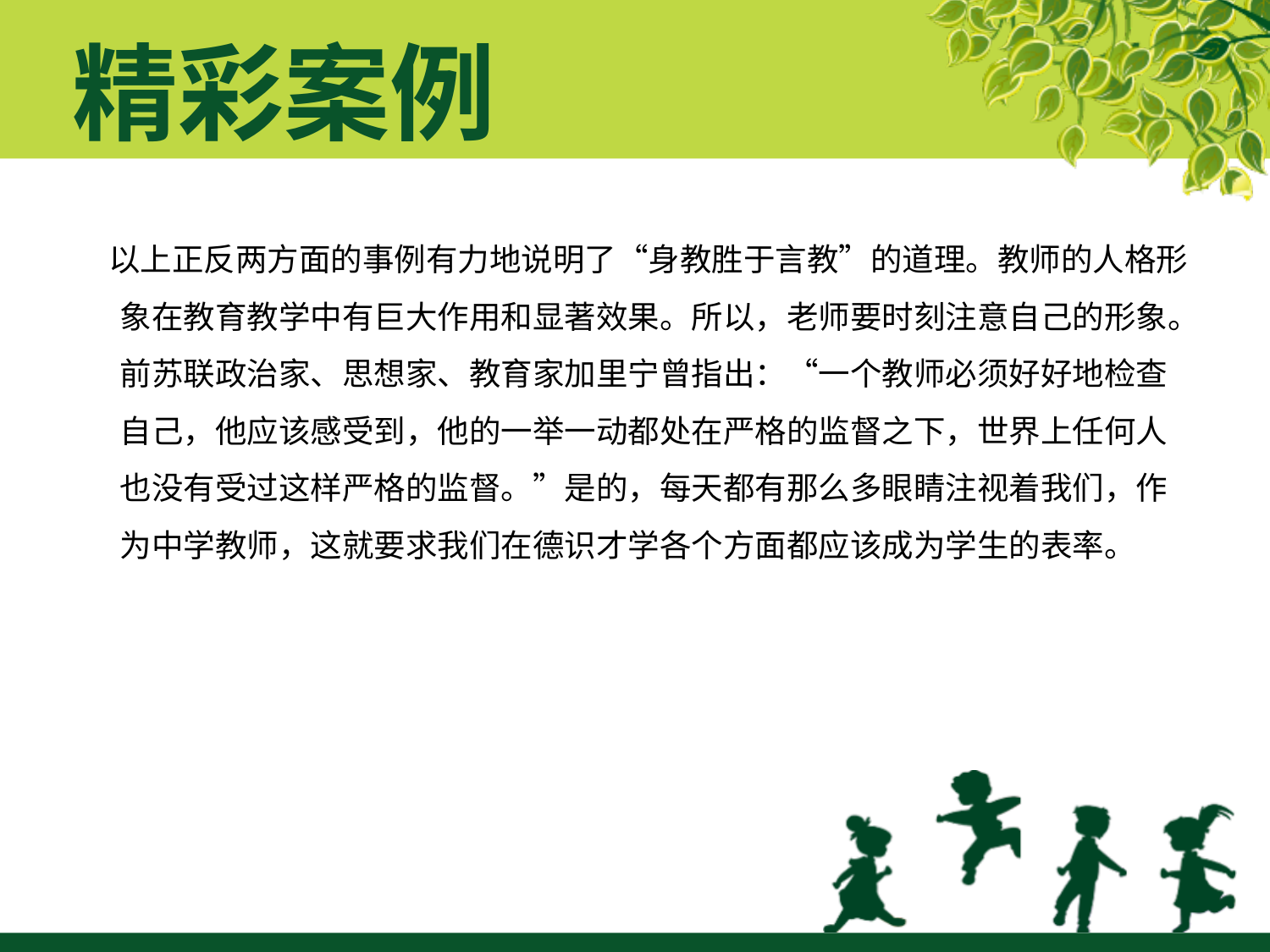

# 精彩案例

    以上正反两方面的事例有力地说明了“身教胜于言教”的道理。教师的人格形象在教育教学中有巨大作用和显著效果。所以，老师要时刻注意自己的形象。前苏联政治家、思想家、教育家加里宁曾指出：“一个教师必须好好地检查自己，他应该感受到，他的一举一动都处在严格的监督之下，世界上任何人也没有受过这样严格的监督。”是的，每天都有那么多眼睛注视着我们，作为中学教师，这就要求我们在德识才学各个方面都应该成为学生的表率。